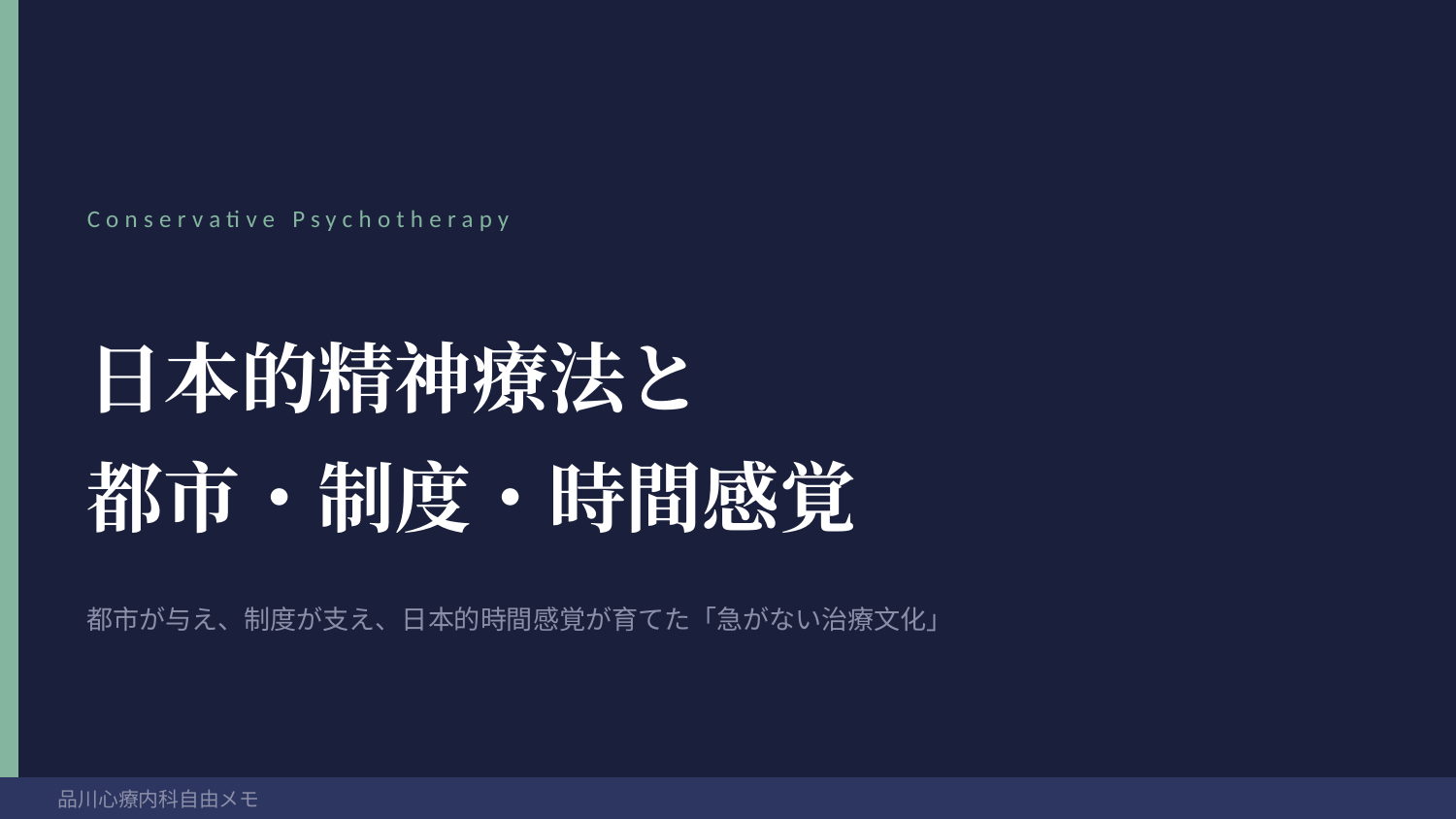

Conservative Psychotherapy
日本的精神療法と
都市・制度・時間感覚
都市が与え、制度が支え、日本的時間感覚が育てた「急がない治療文化」

品川心療内科自由メモ